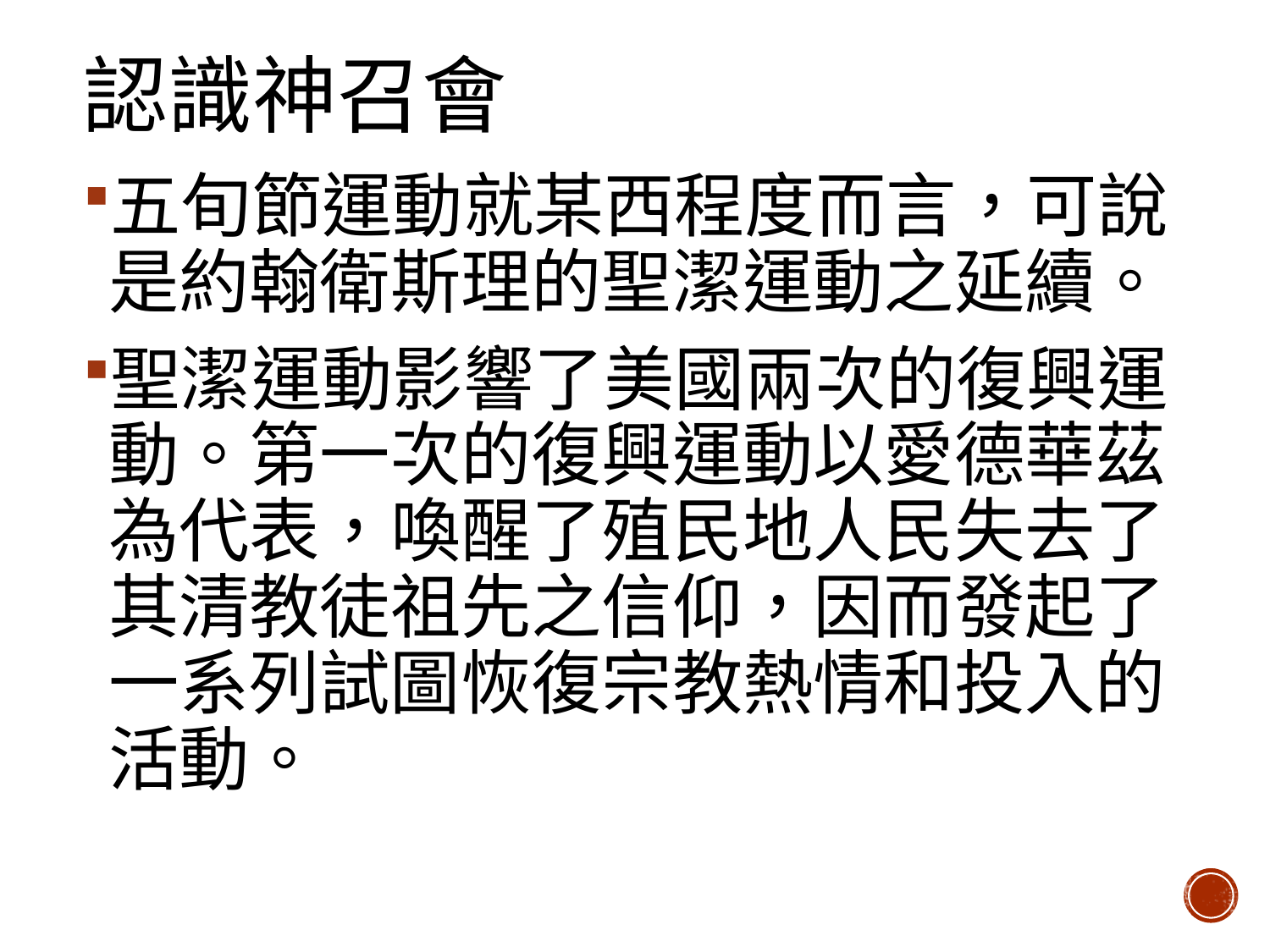

# 認識神召會
五旬節運動就某西程度而言，可說是約翰衛斯理的聖潔運動之延續。
聖潔運動影響了美國兩次的復興運動。第一次的復興運動以愛德華茲為代表，喚醒了殖民地人民失去了其清教徒祖先之信仰，因而發起了一系列試圖恢復宗教熱情和投入的活動。